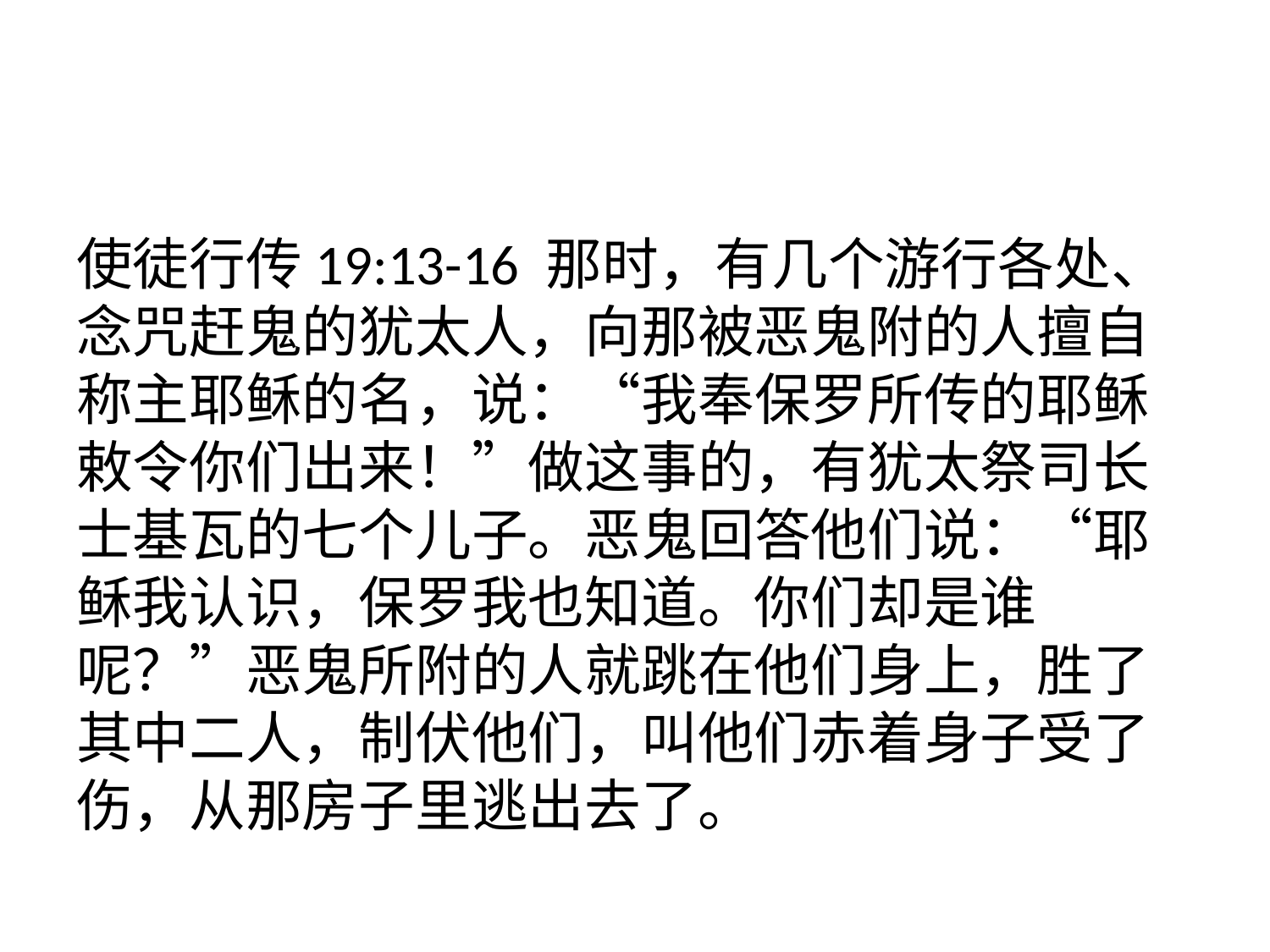

#
使徒行传19:13-16 那时，有几个游行各处、念咒赶鬼的犹太人，向那被恶鬼附的人擅自称主耶稣的名，说：“我奉保罗所传的耶稣敕令你们出来！”做这事的，有犹太祭司长士基瓦的七个儿子。恶鬼回答他们说：“耶稣我认识，保罗我也知道。你们却是谁呢？”恶鬼所附的人就跳在他们身上，胜了其中二人，制伏他们，叫他们赤着身子受了伤，从那房子里逃出去了。